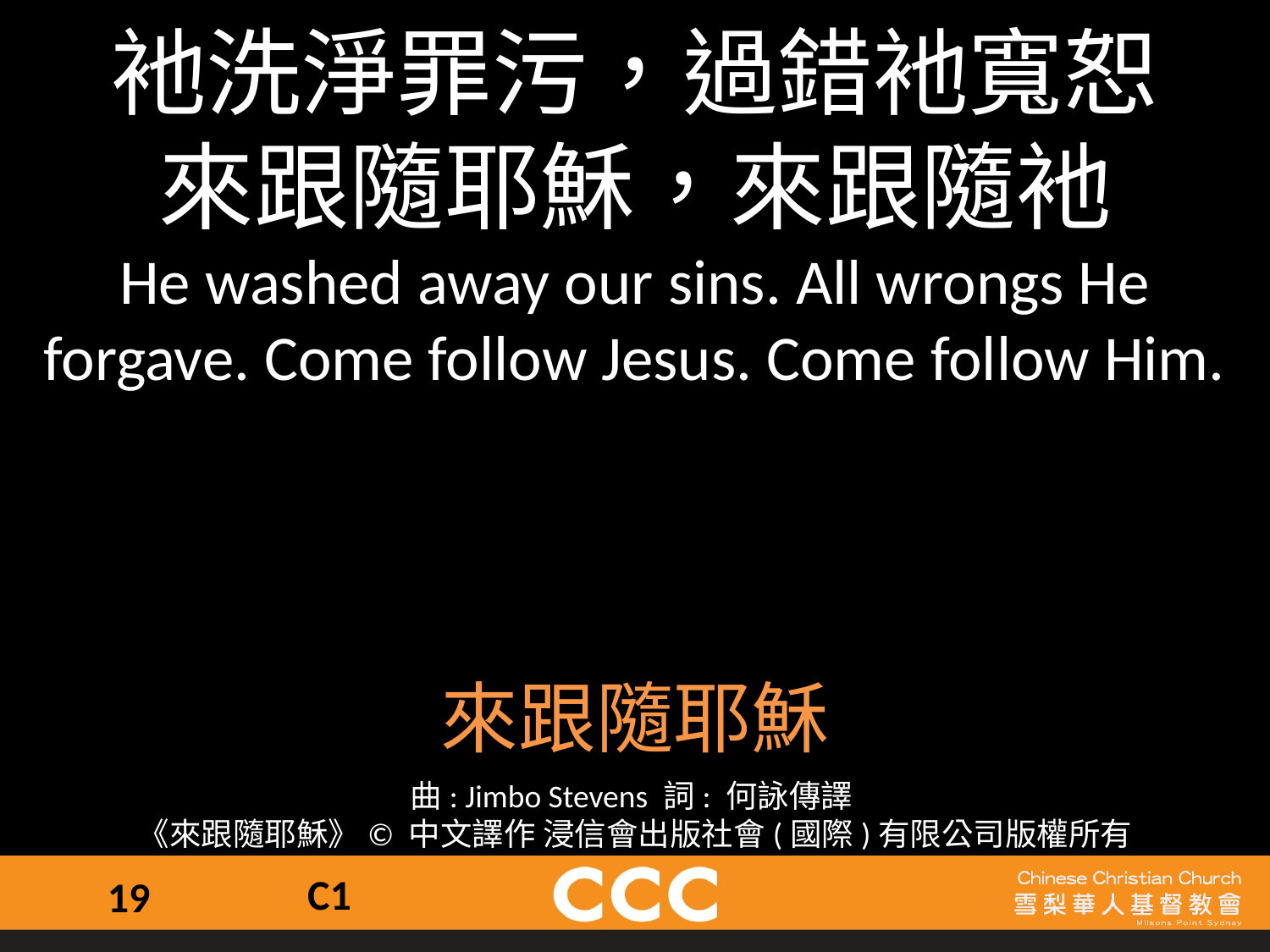

衪洗淨罪污，過錯衪寬恕
來跟隨耶穌，來跟隨衪
He washed away our sins. All wrongs He forgave. Come follow Jesus. Come follow Him.
來跟隨耶穌
曲: Jimbo Stevens 詞: 何詠傳譯
《來跟隨耶穌》© 中文譯作 浸信會出版社會(國際)有限公司版權所有
C1
19